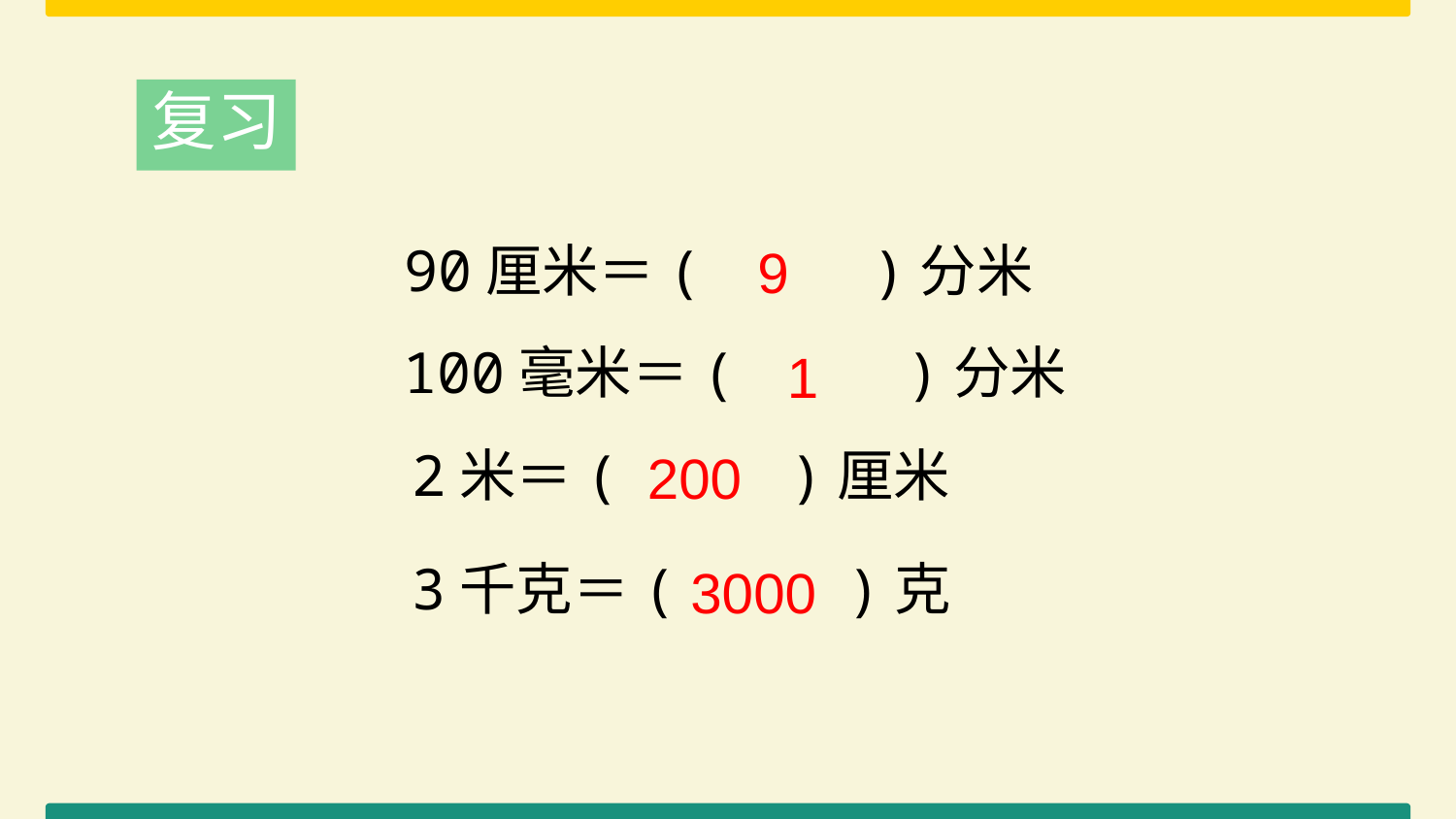

复习

90厘米＝(     )分米
9
100毫米＝(     )分米
1
2米＝(     )厘米
200
3千克＝(     )克
3000